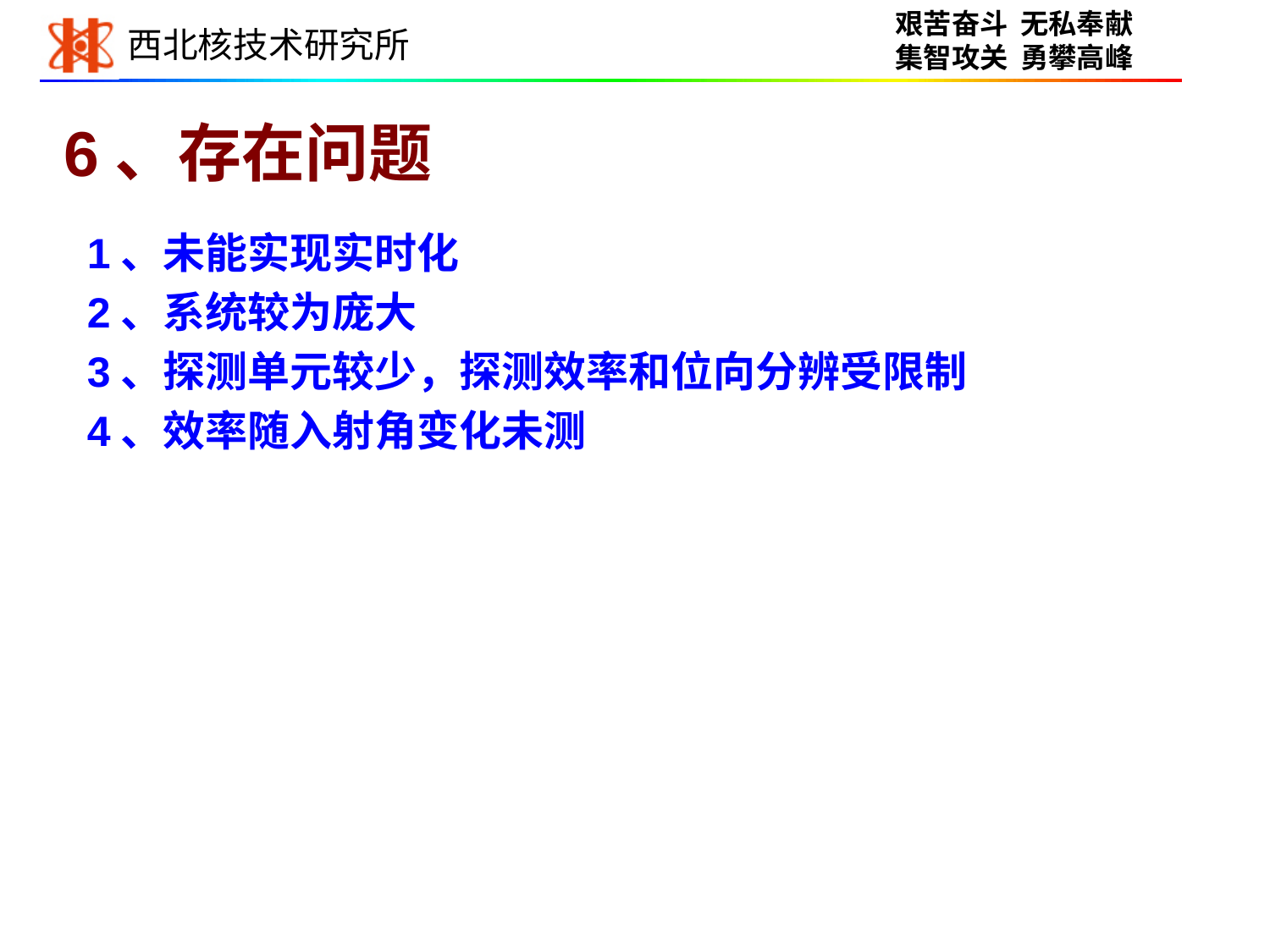

# 6、存在问题
1、未能实现实时化
2、系统较为庞大
3、探测单元较少，探测效率和位向分辨受限制
4、效率随入射角变化未测